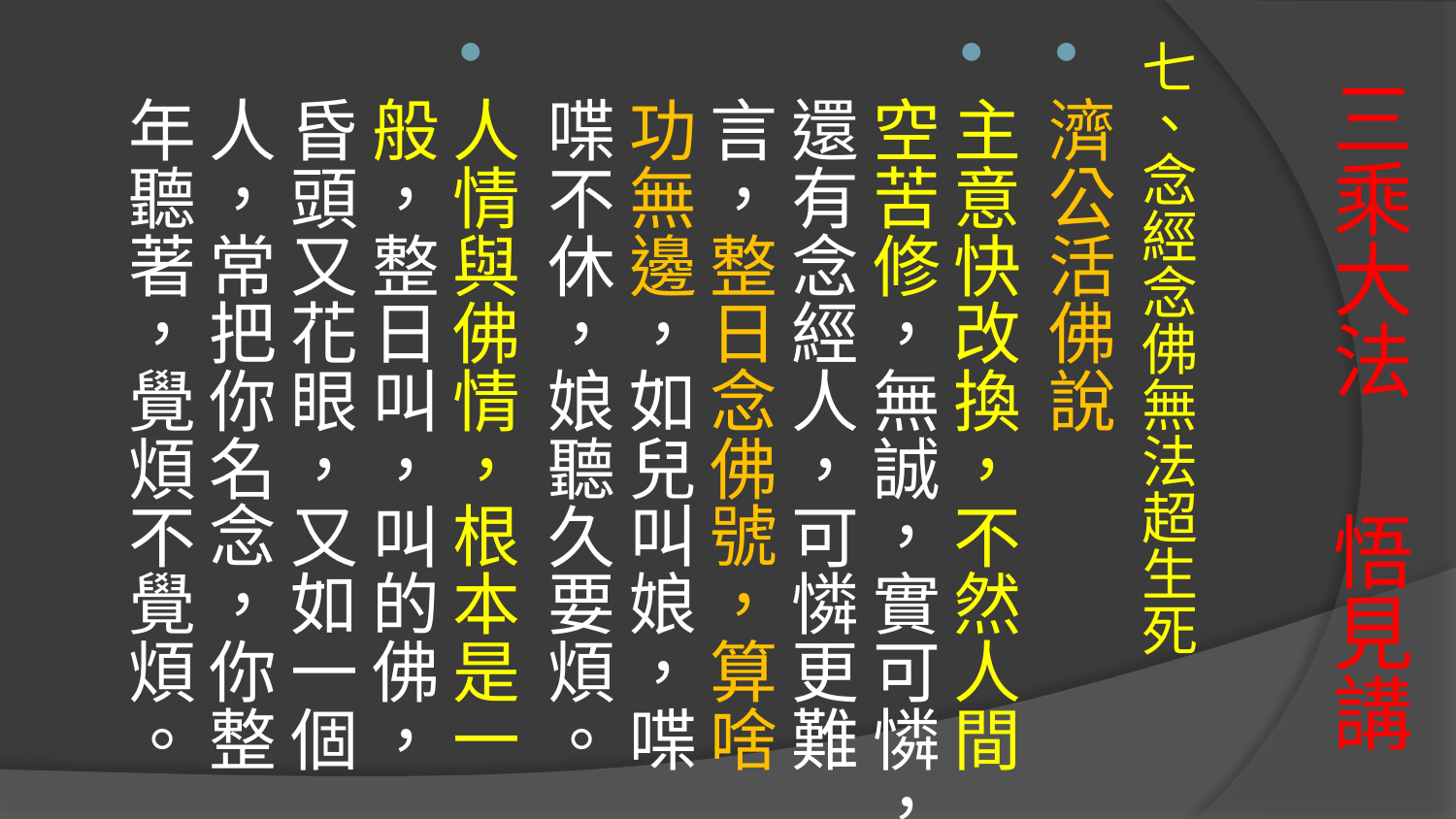

七、念經念佛無法超生死
濟公活佛說
主意快改換，不然人間空苦修，無誠，實可憐，還有念經人，可憐更難言，整日念佛號，算啥功無邊，如兒叫娘，喋喋不休，娘聽久要煩。
人情與佛情，根本是一般，整日叫，叫的佛，昏頭又花眼，又如一個人，常把你名念，你整年聽著，覺煩不覺煩。

# 三乘大法      悟見講